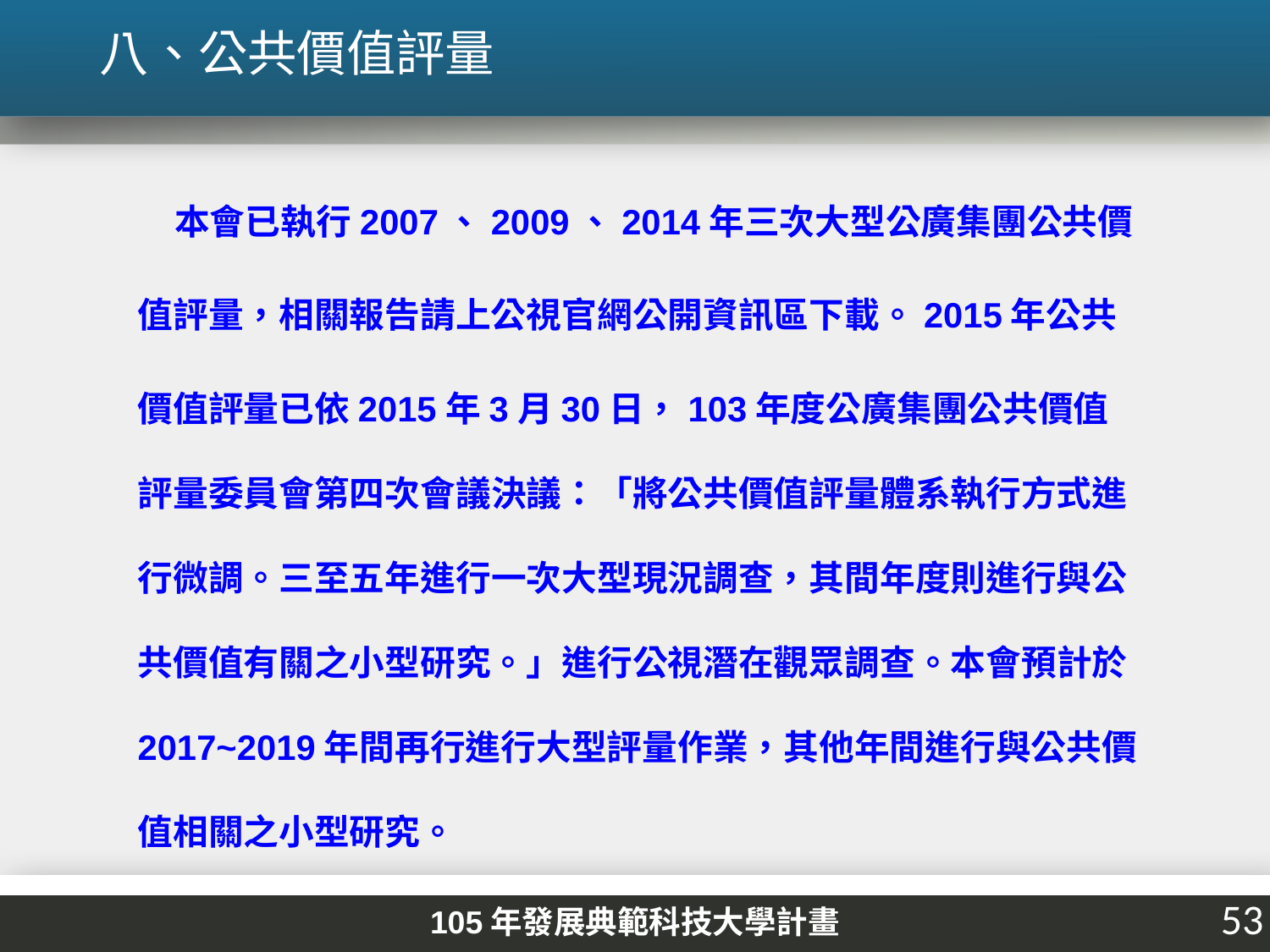

八、公共價值評量
本會已執行2007、2009、2014年三次大型公廣集團公共價值評量，相關報告請上公視官網公開資訊區下載。2015年公共價值評量已依2015年3月30日，103年度公廣集團公共價值評量委員會第四次會議決議：「將公共價值評量體系執行方式進行微調。三至五年進行一次大型現況調查，其間年度則進行與公共價值有關之小型研究。」進行公視潛在觀眾調查。本會預計於2017~2019年間再行進行大型評量作業，其他年間進行與公共價值相關之小型研究。